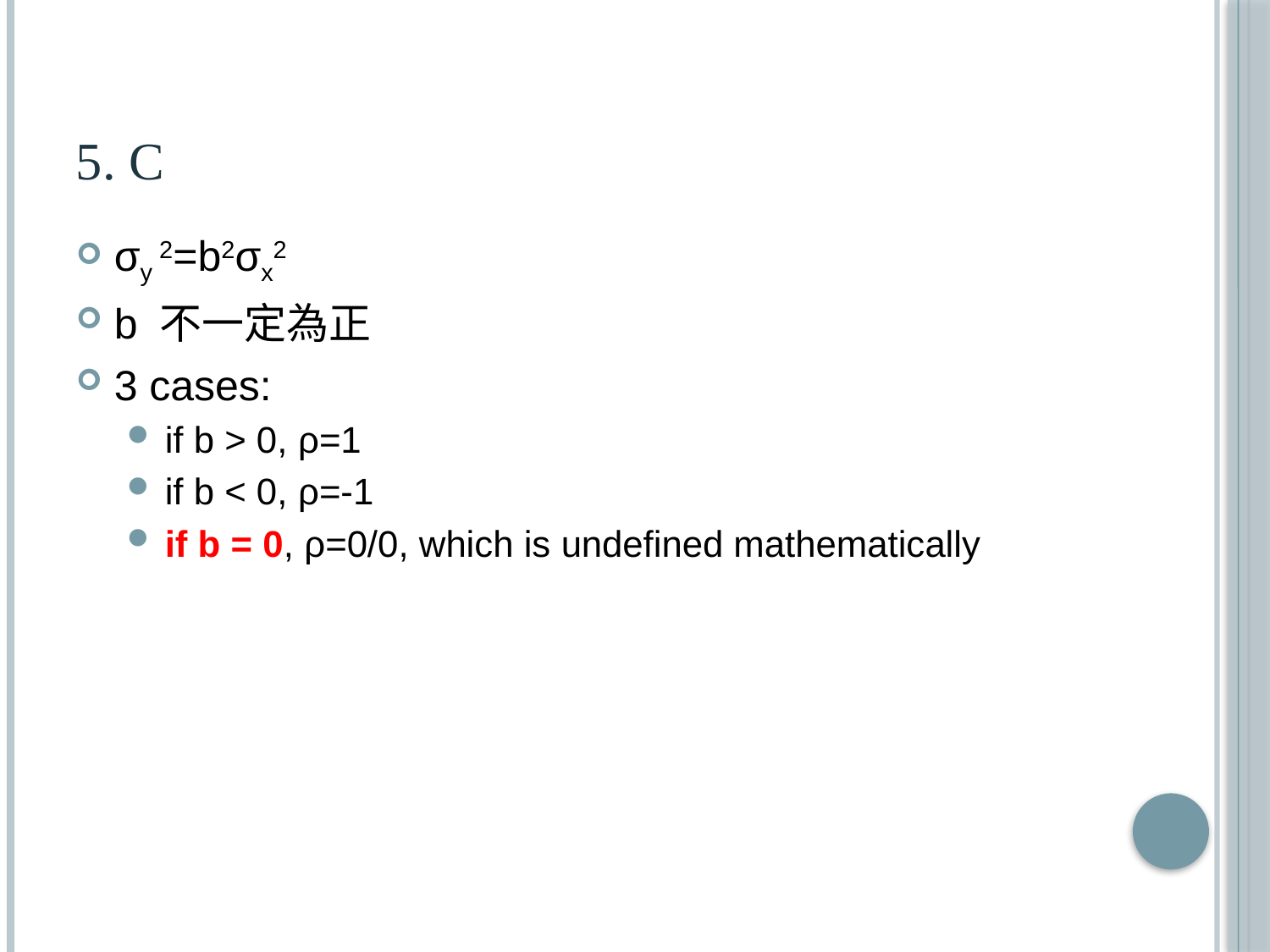

# 5. c
σy 2=b2σx2
b 不一定為正
3 cases:
if b > 0, ρ=1
if b < 0, ρ=-1
if b = 0, ρ=0/0, which is undefined mathematically